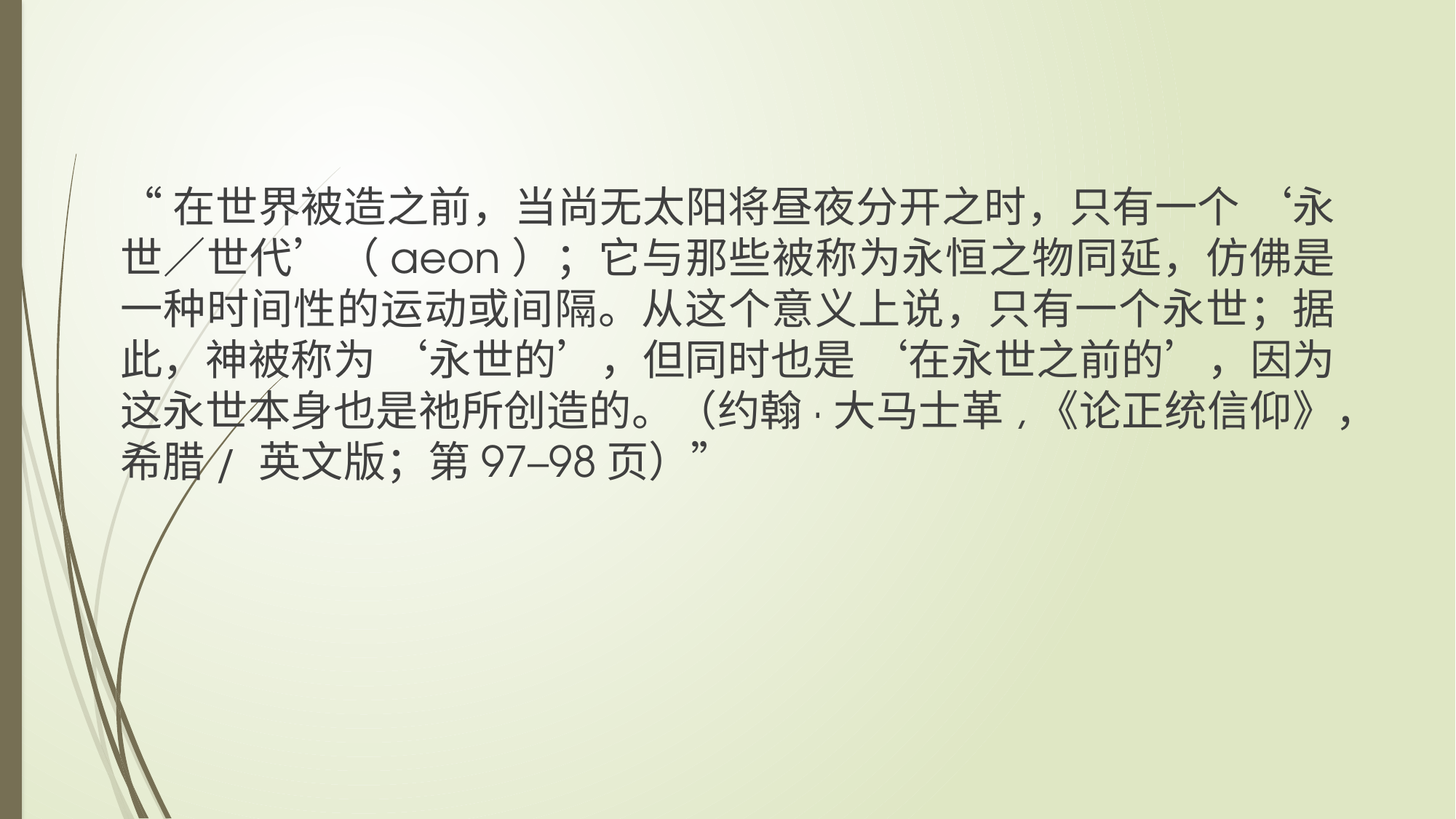

“在世界被造之前，当尚无太阳将昼夜分开之时，只有一个 ‘永世／世代’（aeon）；它与那些被称为永恒之物同延，仿佛是一种时间性的运动或间隔。从这个意义上说，只有一个永世；据此，神被称为 ‘永世的’，但同时也是 ‘在永世之前的’，因为这永世本身也是祂所创造的。（约翰·大马士革,《论正统信仰》，希腊/ 英文版；第97–98页）”